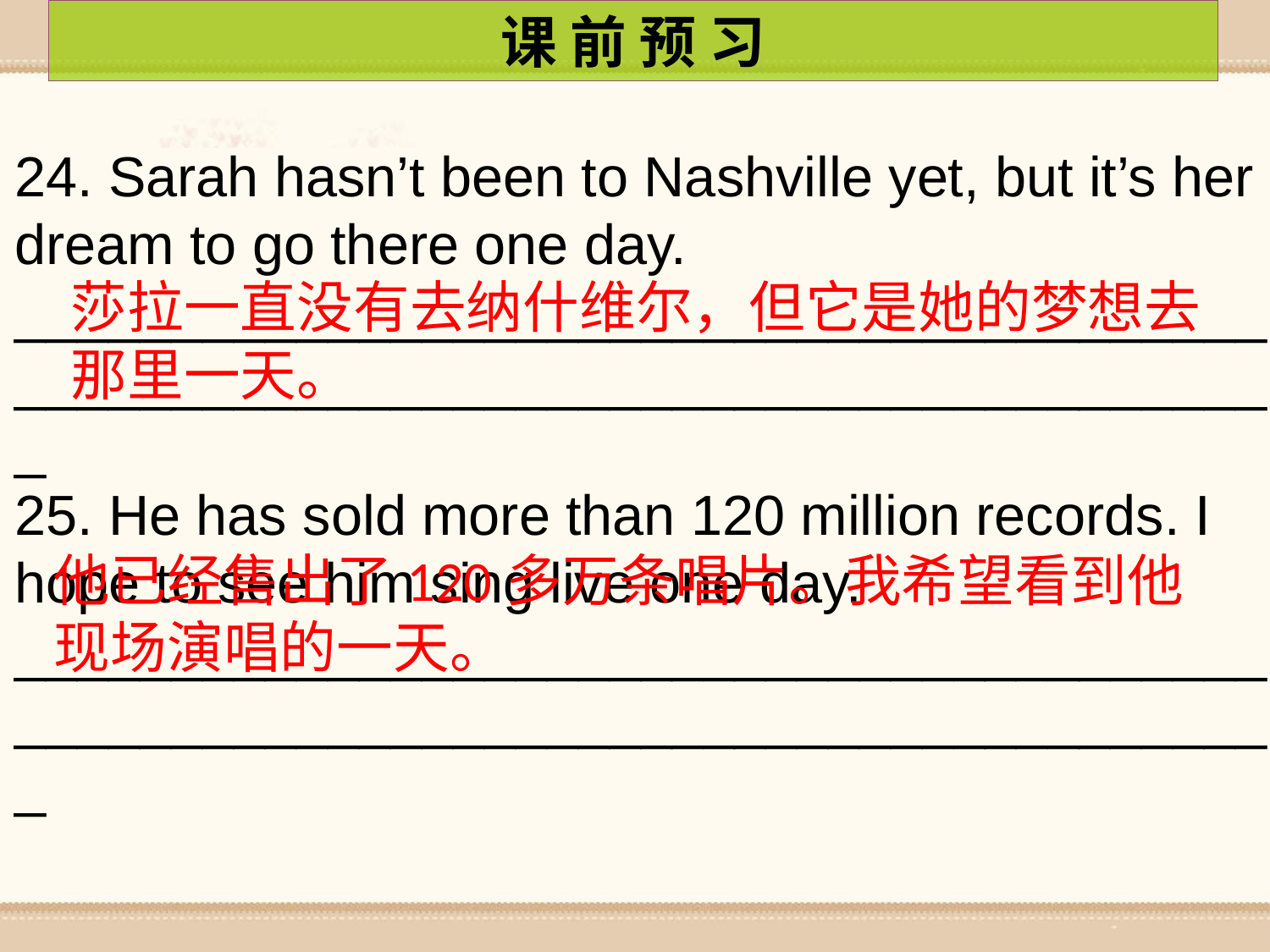

课 前 预 习
24. Sarah hasn’t been to Nashville yet, but it’s her dream to go there one day.
_________________________________________________________________________________
25. He has sold more than 120 million records. I hope to see him sing live one day.
_________________________________________________________________________________
莎拉一直没有去纳什维尔，但它是她的梦想去那里一天。
他已经售出了120多万条唱片。我希望看到他现场演唱的一天。